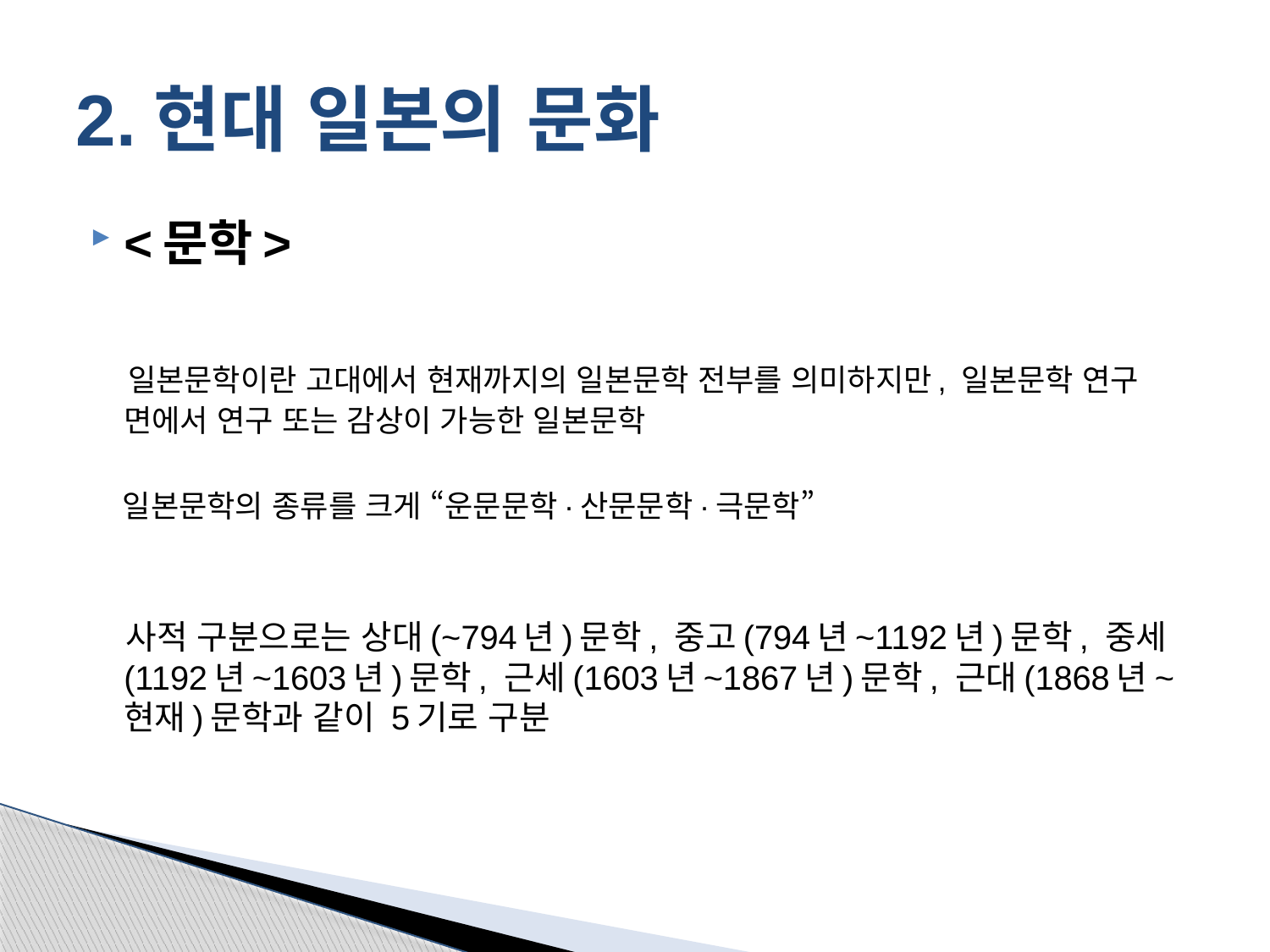

# 2.현대 일본의 문화
<문학>

  일본문학이란 고대에서 현재까지의 일본문학 전부를 의미하지만, 일본문학 연구 면에서 연구 또는 감상이 가능한 일본문학

   일본문학의 종류를 크게 “운문문학·산문문학·극문학”

   사적 구분으로는 상대(~794년)문학, 중고(794년~1192년)문학, 중세(1192년~1603년)문학, 근세(1603년~1867년)문학, 근대(1868년~현재)문학과 같이 5기로 구분